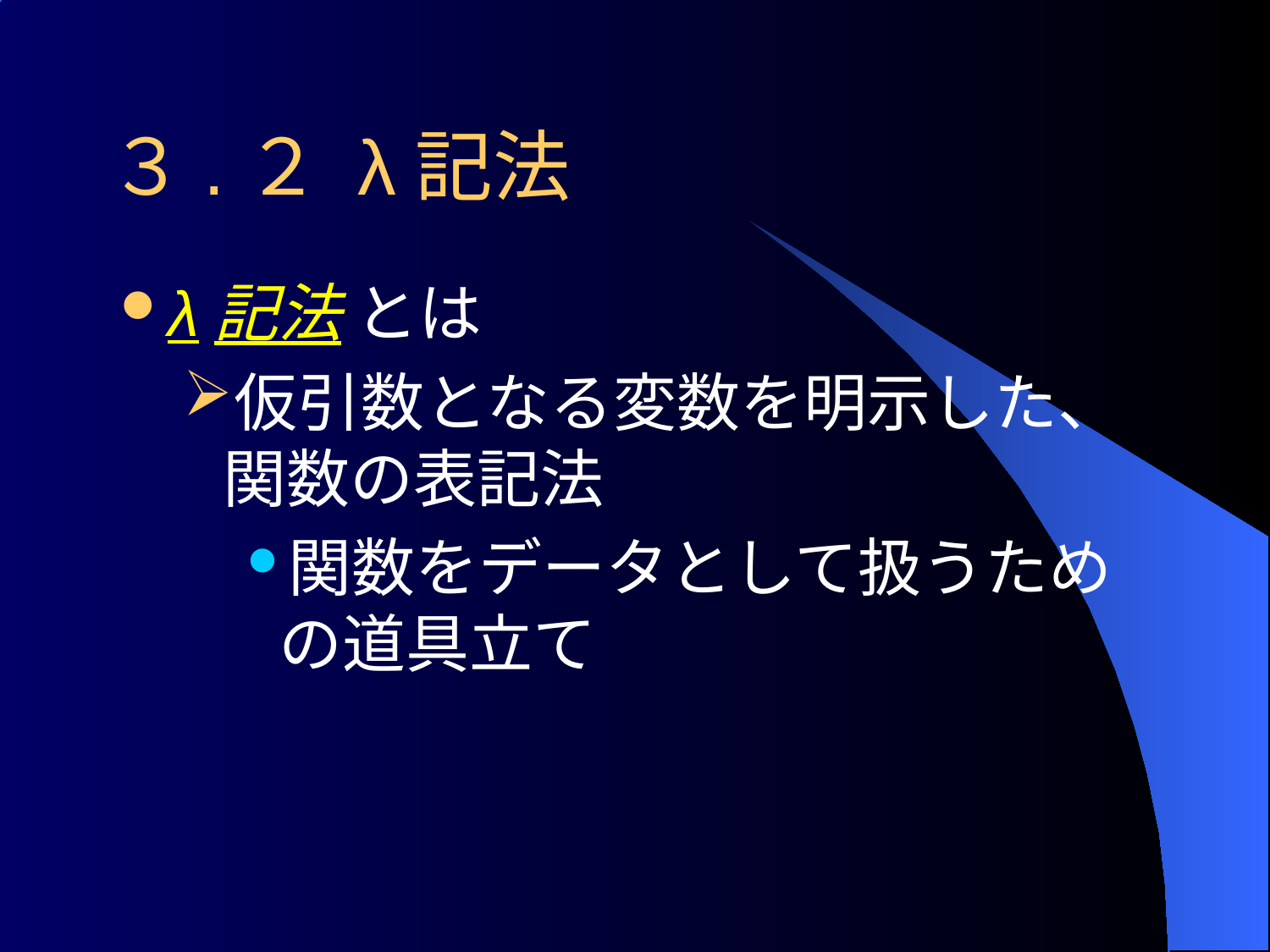

# ３.２ λ記法
λ記法 とは
仮引数となる変数を明示した、関数の表記法
関数をデータとして扱うための道具立て